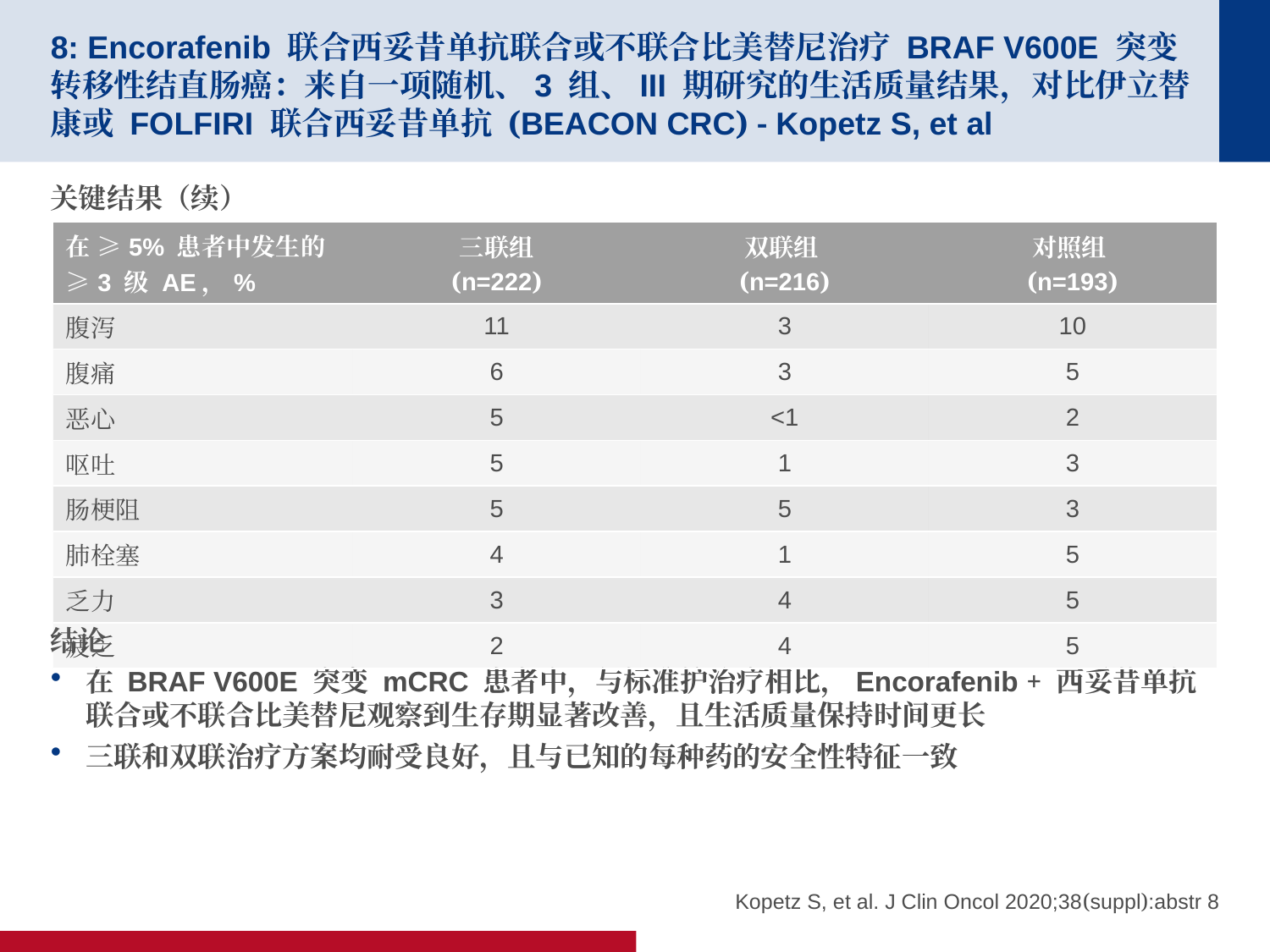

# 8: Encorafenib 联合西妥昔单抗联合或不联合比美替尼治疗 BRAF V600E 突变转移性结直肠癌：来自一项随机、3 组、III 期研究的生活质量结果，对比伊立替康或 FOLFIRI 联合西妥昔单抗 (BEACON CRC) - Kopetz S, et al
关键结果（续）
结论
在 BRAF V600E 突变 mCRC 患者中，与标准护治疗相比，Encorafenib + 西妥昔单抗联合或不联合比美替尼观察到生存期显著改善，且生活质量保持时间更长
三联和双联治疗方案均耐受良好，且与已知的每种药的安全性特征一致
| 在 ≥5% 患者中发生的 ≥3 级 AE，% | 三联组 (n=222) | 双联组 (n=216) | 对照组 (n=193) |
| --- | --- | --- | --- |
| 腹泻 | 11 | 3 | 10 |
| 腹痛 | 6 | 3 | 5 |
| 恶心 | 5 | <1 | 2 |
| 呕吐 | 5 | 1 | 3 |
| 肠梗阻 | 5 | 5 | 3 |
| 肺栓塞 | 4 | 1 | 5 |
| 乏力 | 3 | 4 | 5 |
| 疲乏 | 2 | 4 | 5 |
Kopetz S, et al. J Clin Oncol 2020;38(suppl):abstr 8